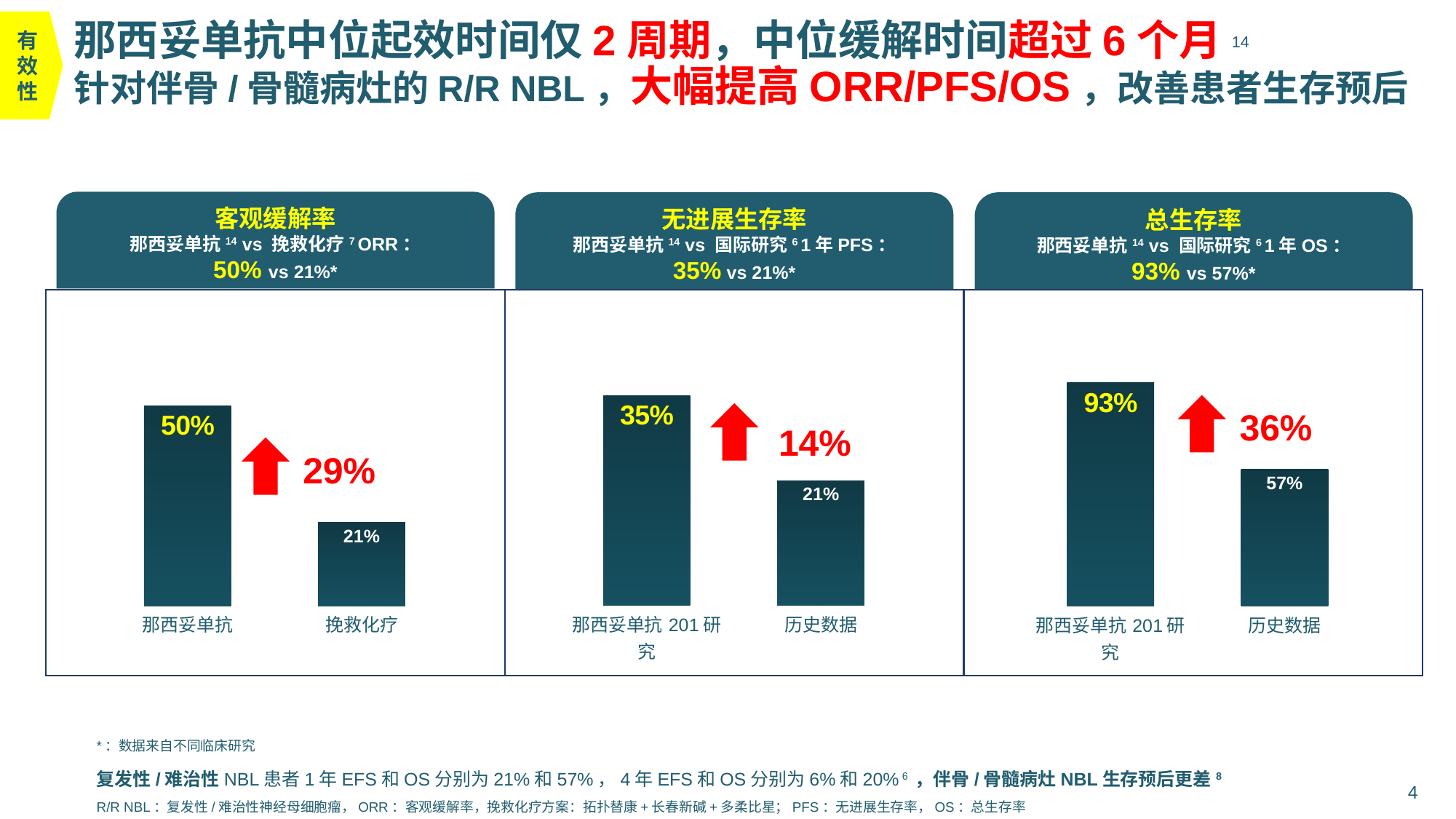

# 那西妥单抗中位起效时间仅2周期，中位缓解时间超过6个月14 针对伴骨/骨髓病灶的R/R NBL，大幅提高ORR/PFS/OS，改善患者生存预后
有效性
客观缓解率
那西妥单抗14 vs 挽救化疗7 ORR：
50% vs 21%*
无进展生存率
那西妥单抗14 vs 国际研究6 1年PFS：
35% vs 21%*
总生存率
那西妥单抗14 vs 国际研究6 1年OS：
93% vs 57%*

### Chart

| Category | 1年PFS |
|---|---|
| 那西妥单抗201研究 | 0.35 |
| 历史数据 | 0.208 |

### Chart

| Category | ORR |
|---|---|
| 那西妥单抗 | 0.5 |
| 挽救化疗 | 0.208 |

### Chart

| Category | 1年OS |
|---|---|
| 那西妥单抗201研究 | 0.93 |
| 历史数据 | 0.57 |
36%

14%

29%
*：数据来自不同临床研究
复发性/难治性NBL患者1年EFS和OS分别为21%和57%，4年EFS和OS分别为6%和20% 6 ，伴骨/骨髓病灶NBL生存预后更差8
4
R/R NBL：复发性/难治性神经母细胞瘤，ORR：客观缓解率，挽救化疗方案：拓扑替康+长春新碱+多柔比星；PFS：无进展生存率，OS：总生存率